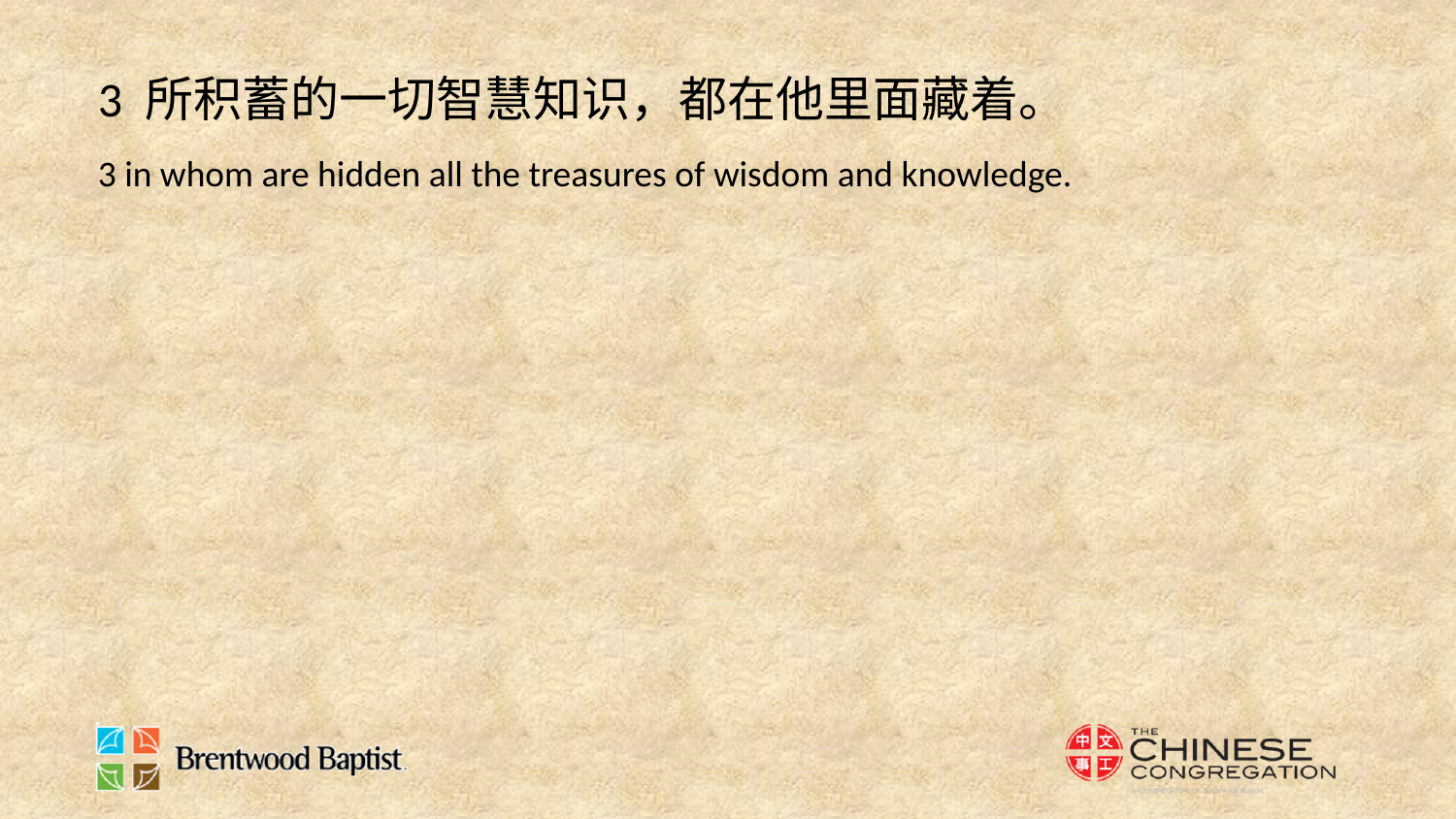

3 所积蓄的一切智慧知识，都在他里面藏着。

3 in whom are hidden all the treasures of wisdom and knowledge.